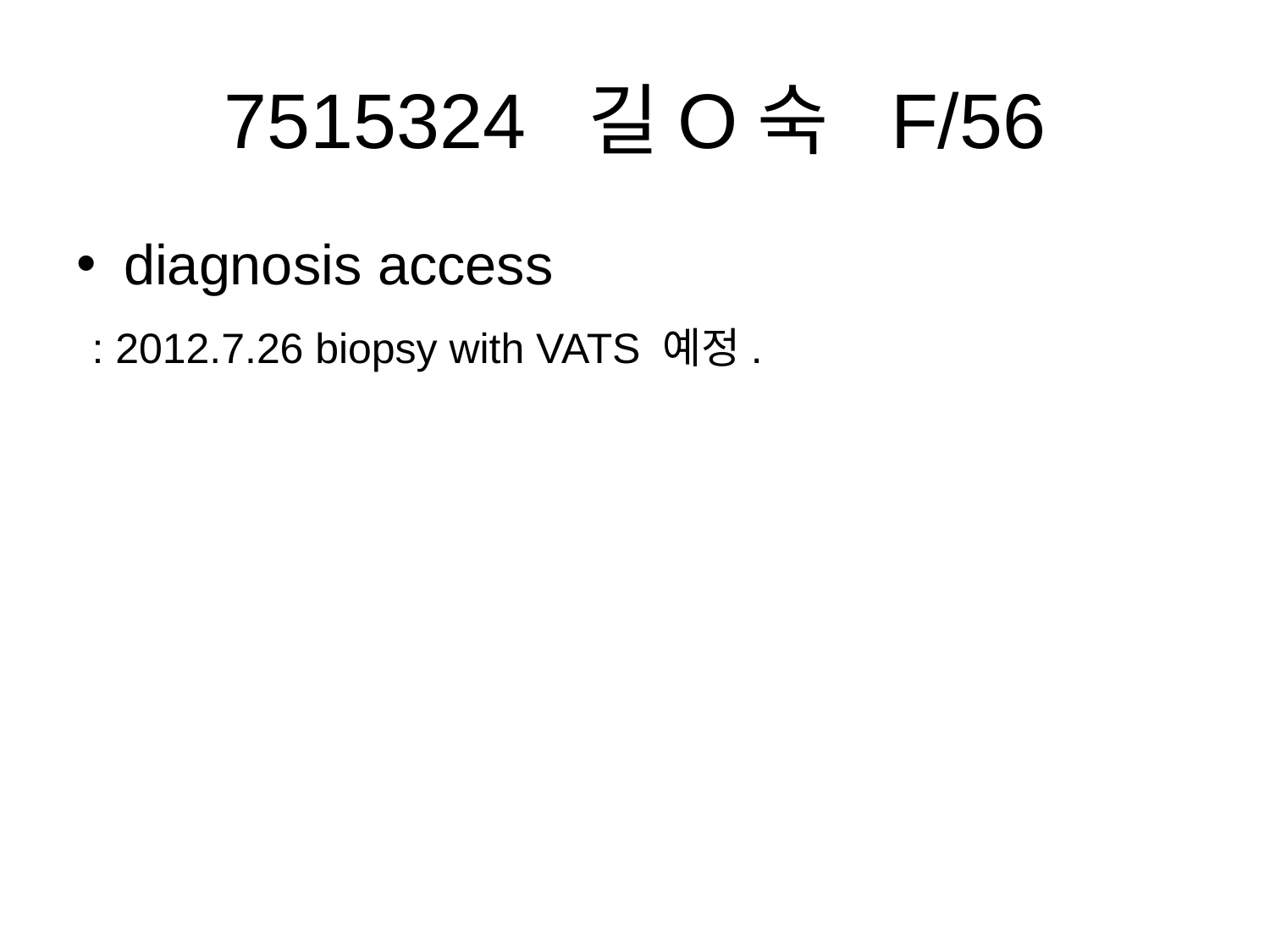

# 7515324  길O숙  F/56
diagnosis access
 : 2012.7.26 biopsy with VATS 예정.